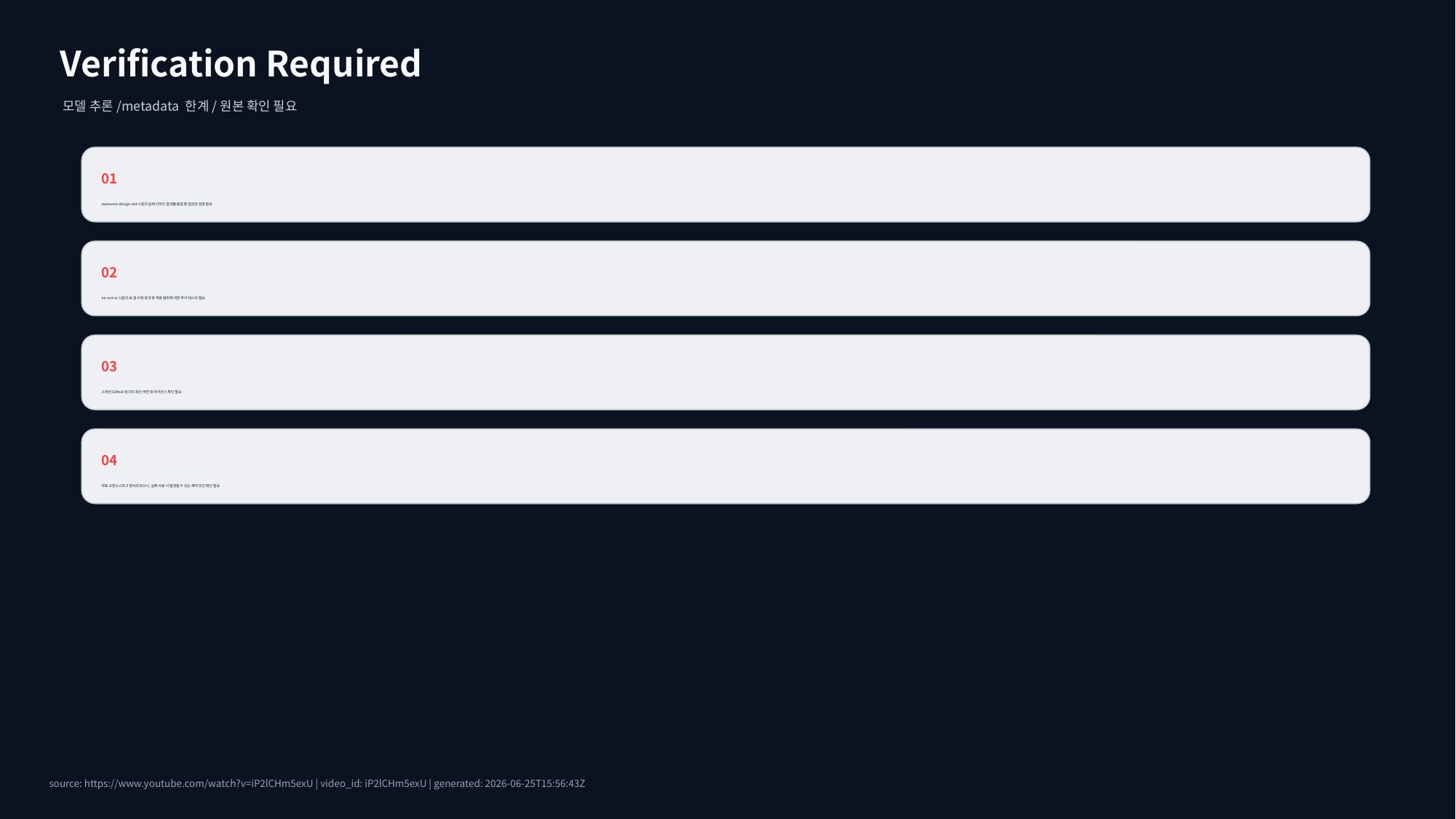

Verification Required
모델 추론/metadata 한계/원본 확인 필요

01
awesome-design-md 스킬의 실제 디자인 결과물 품질 및 일관성 검증 필요

02
im-not-ai 스킬의 AI 글 수정 효과 및 적용 범위에 대한 추가 테스트 필요

03
소개된 Github 링크의 최신 버전 및 라이선스 확인 필요

04
무료 오픈소스라고 명시되었으나, 실제 사용 시 발생할 수 있는 제약 조건 확인 필요
source: https://www.youtube.com/watch?v=iP2lCHm5exU | video_id: iP2lCHm5exU | generated: 2026-06-25T15:56:43Z